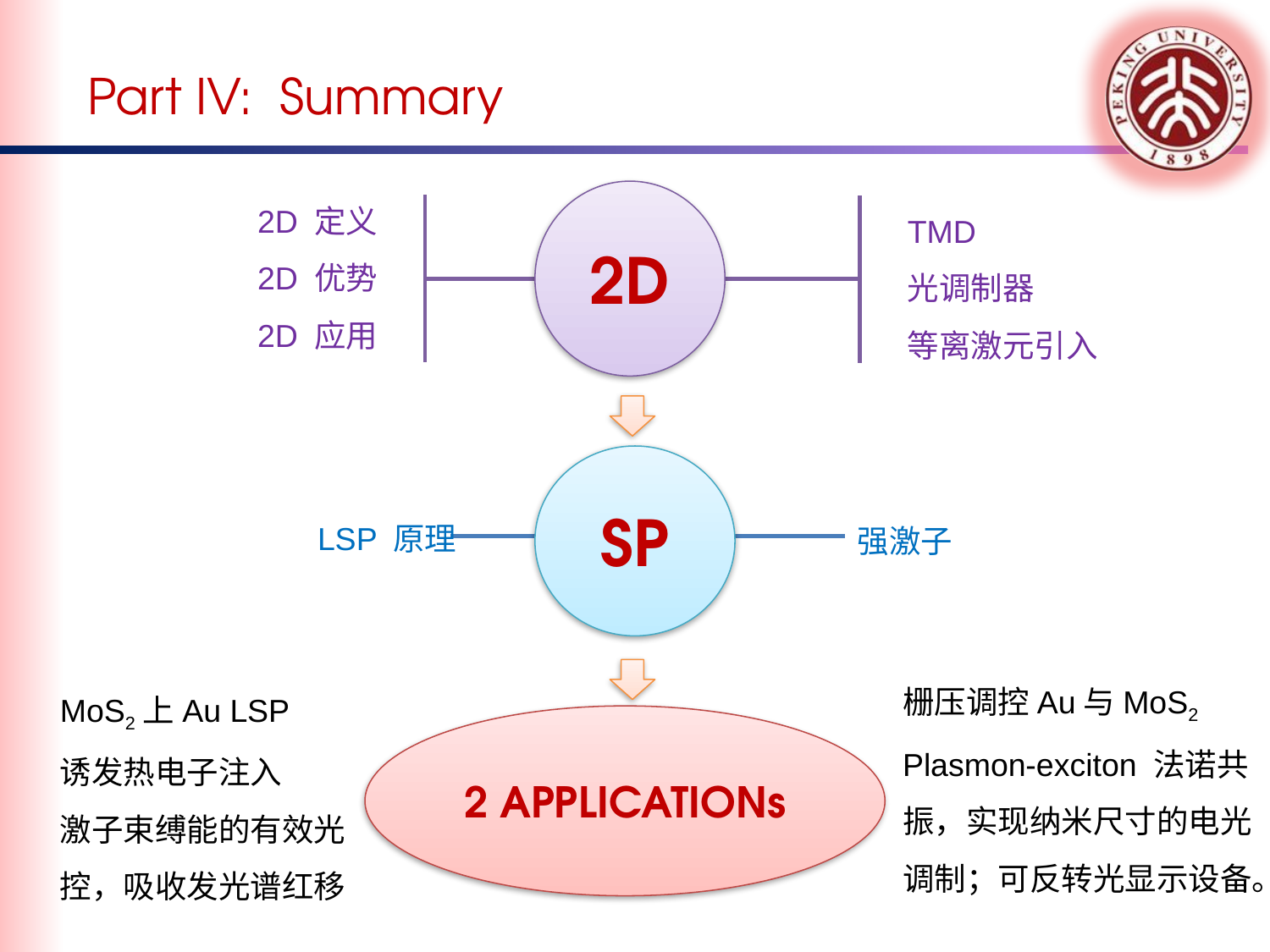

Part IV:  Summary
2D 定义
2D 优势
2D 应用
2D
TMD
光调制器
等离激元引入

SP
LSP 原理
强激子
栅压调控Au与MoS2  Plasmon-exciton 法诺共振，实现纳米尺寸的电光调制；可反转光显示设备。

MoS2上Au LSP
诱发热电子注入
激子束缚能的有效光控，吸收发光谱红移
2 APPLICATIONs